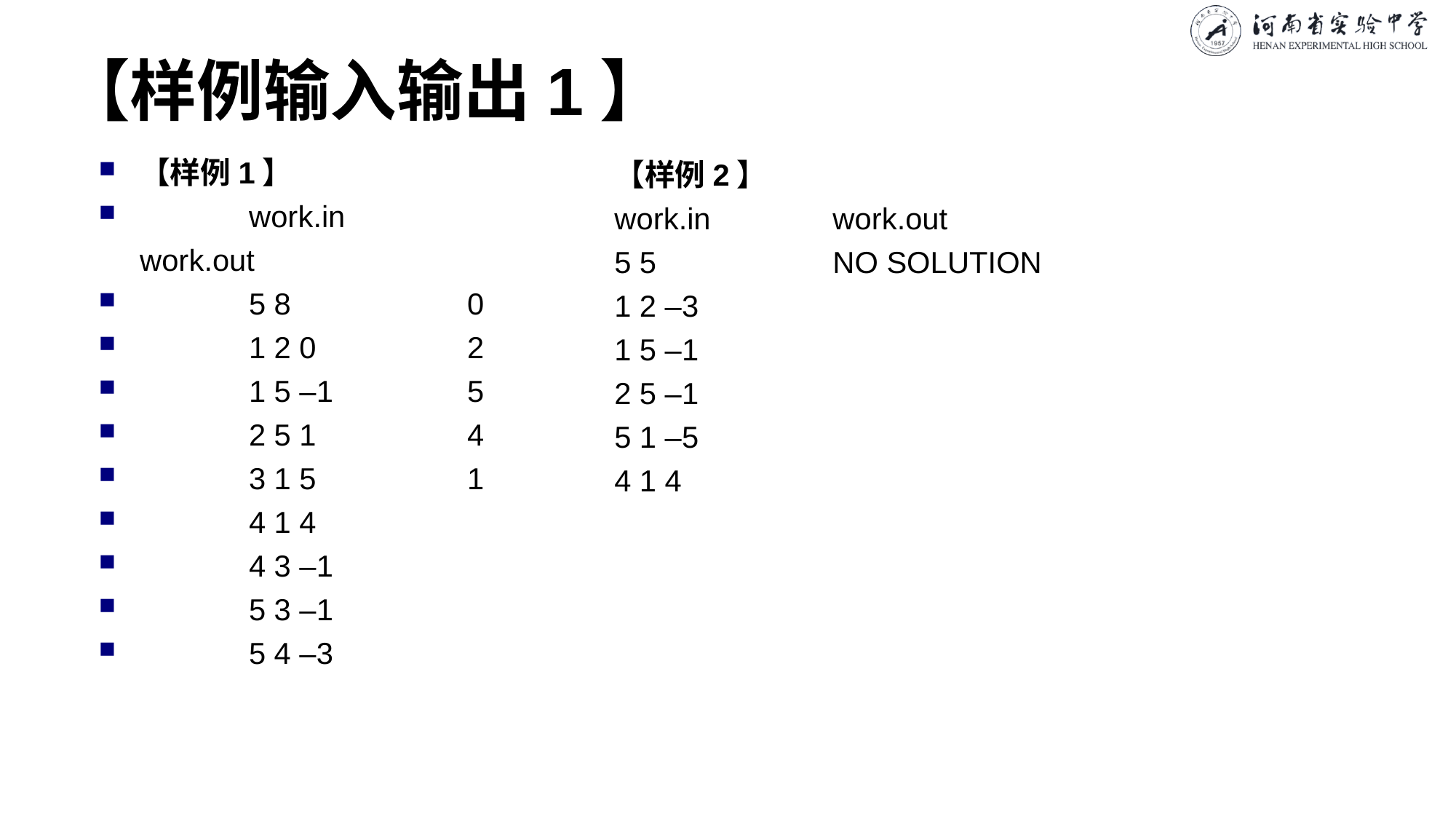

【样例输入输出1】
【样例1】
	work.in		work.out
	5 8		0
	1 2 0		2
	1 5 –1		5
	2 5 1		4
	3 1 5		1
	4 1 4
	4 3 –1
	5 3 –1
	5 4 –3
【样例2】
work.in		work.out
5 5		NO SOLUTION
1 2 –3
1 5 –1
2 5 –1
5 1 –5
4 1 4